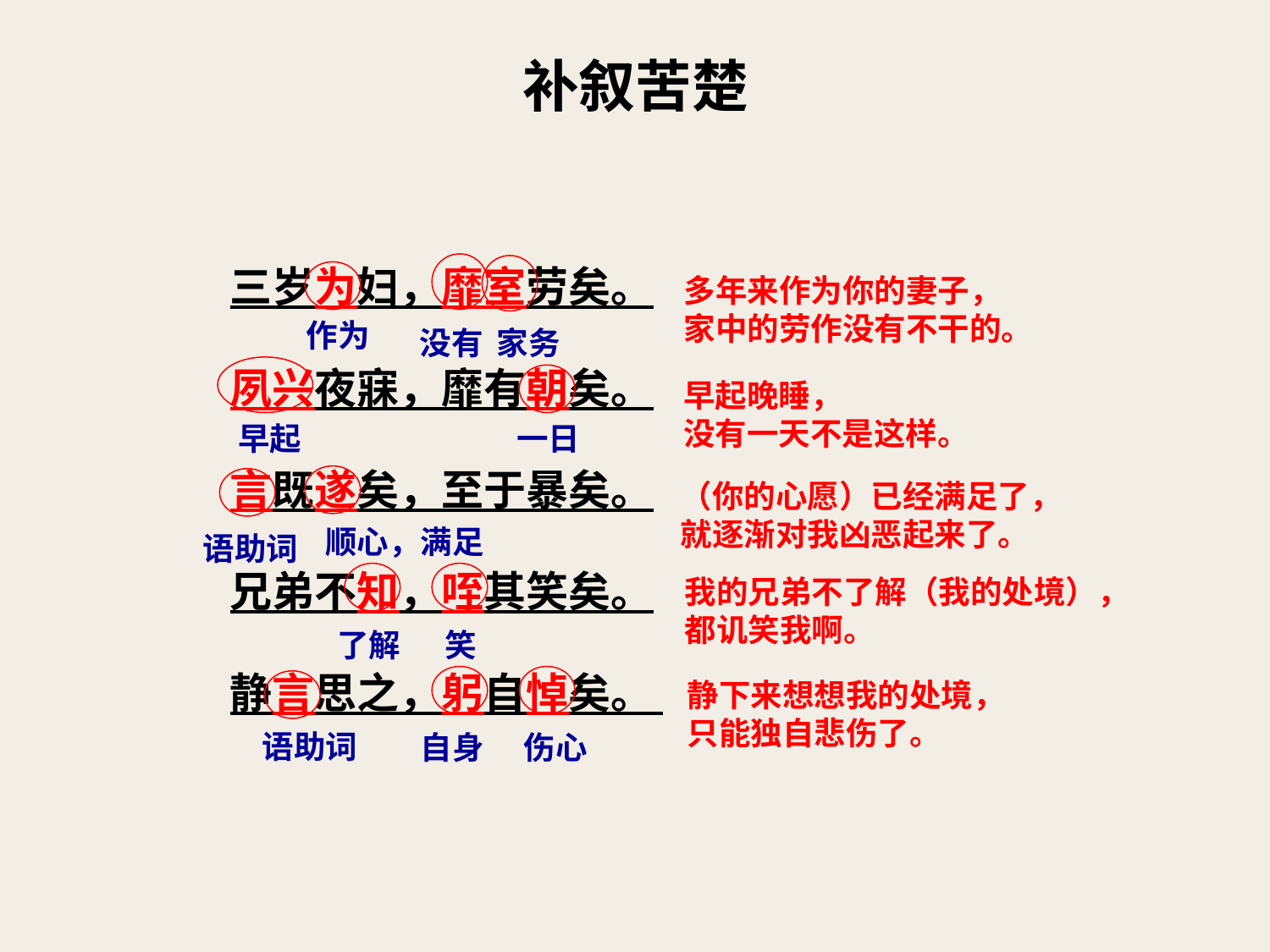

补叙苦楚

三岁为妇，靡室劳矣。

夙兴夜寐，靡有朝矣。

言既遂矣，至于暴矣。

兄弟不知，咥其笑矣。

静言思之，躬自悼矣。

多年来作为你的妻子，
家中的劳作没有不干的。
作为
没有
家务

早起晚睡，
没有一天不是这样。
早起
一日

（你的心愿）已经满足了，
就逐渐对我凶恶起来了。
顺心，满足
语助词

我的兄弟不了解（我的处境），
都讥笑我啊。
了解
笑

静下来想想我的处境，
只能独自悲伤了。

语助词
自身
伤心
20